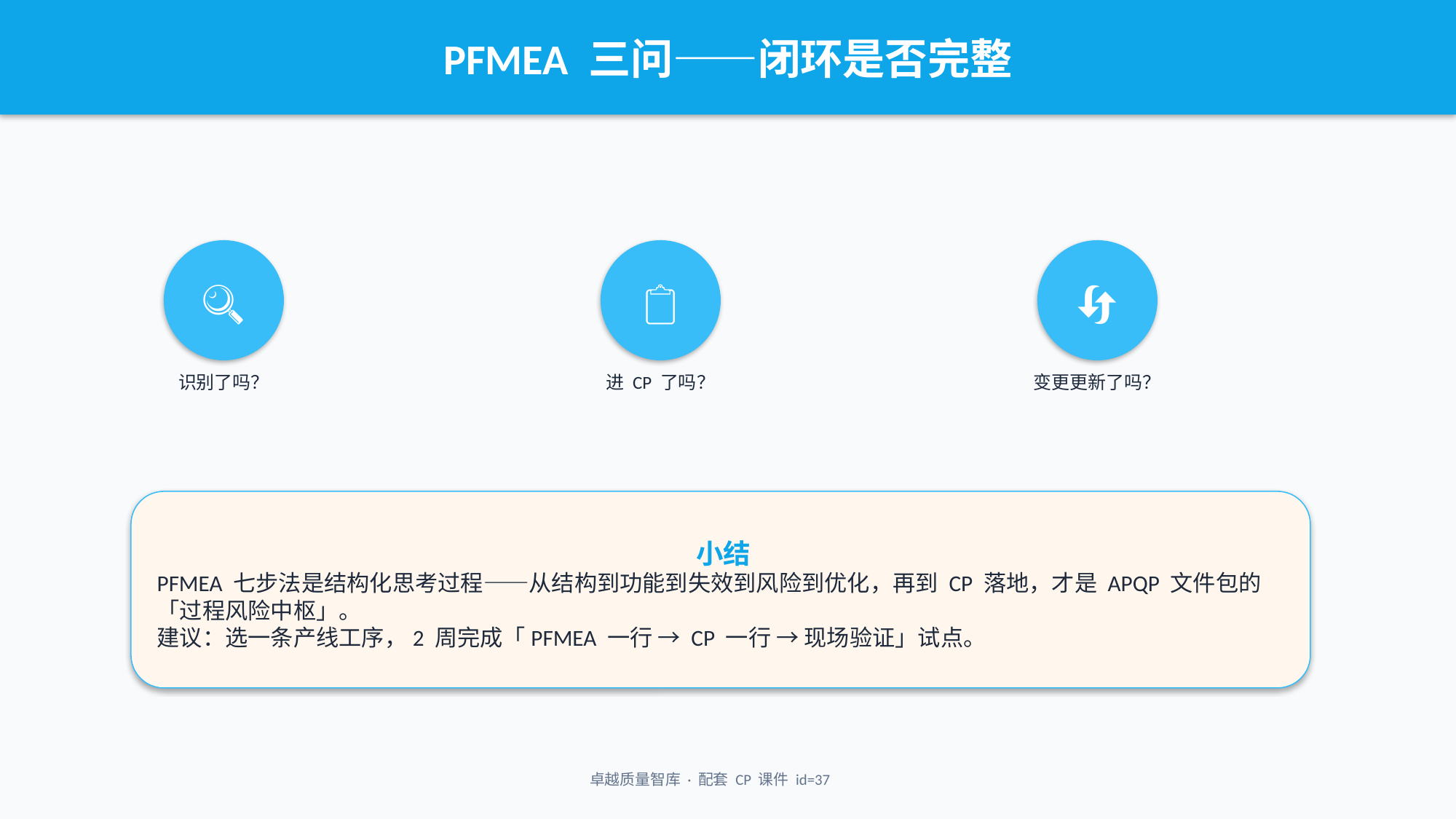

PFMEA 三问——闭环是否完整
🔍
📋
🔄
识别了吗？
进 CP 了吗？
变更更新了吗？
小结
PFMEA 七步法是结构化思考过程——从结构到功能到失效到风险到优化，再到 CP 落地，才是 APQP 文件包的「过程风险中枢」。
建议：选一条产线工序，2 周完成「PFMEA 一行 → CP 一行 → 现场验证」试点。
卓越质量智库 · 配套 CP 课件 id=37